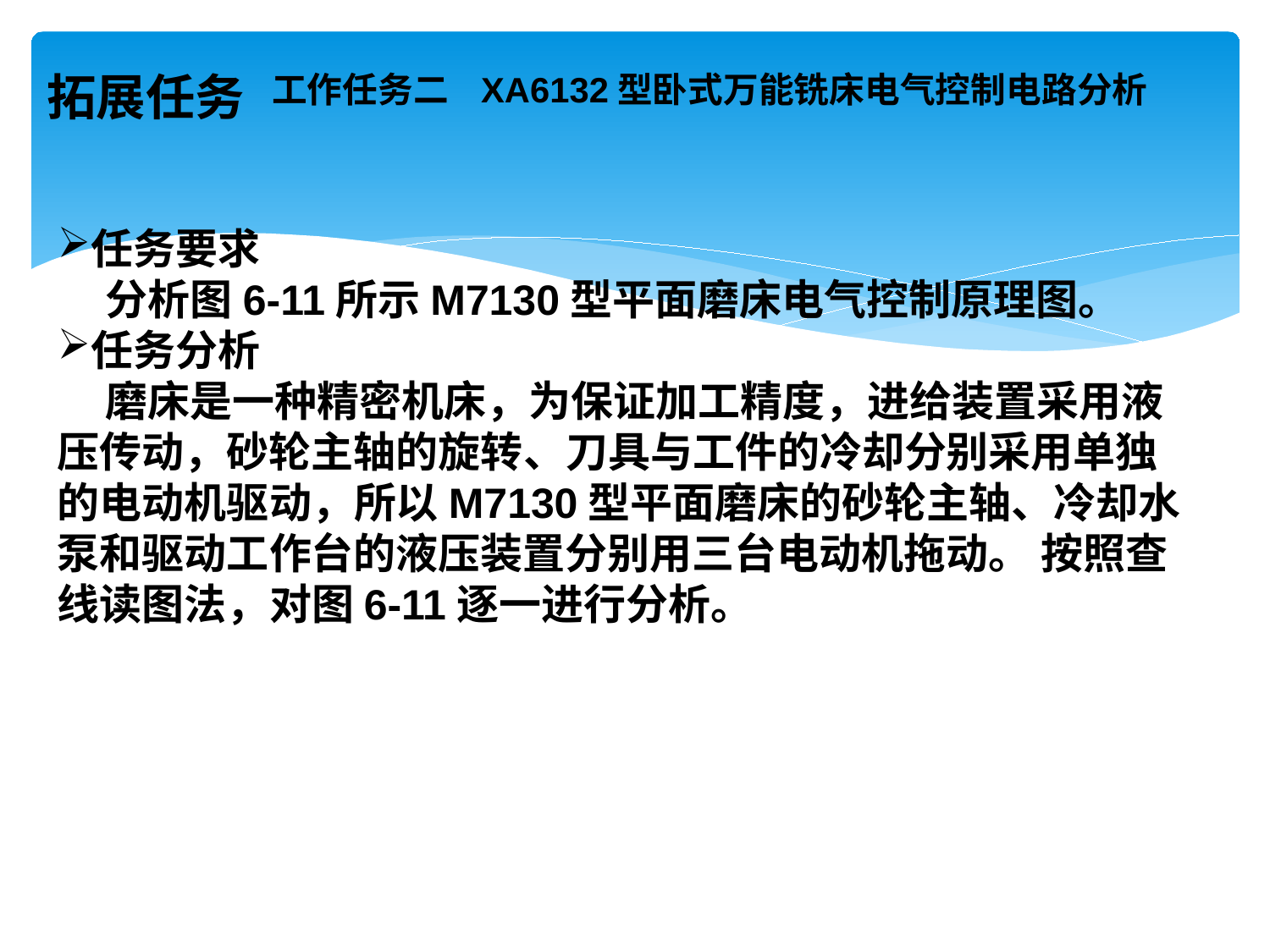

# 工作任务二   XA6132型卧式万能铣床电气控制电路分析
拓展任务
任务要求
    分析图6-11所示M7130型平面磨床电气控制原理图。
任务分析
    磨床是一种精密机床，为保证加工精度，进给装置采用液压传动，砂轮主轴的旋转、刀具与工件的冷却分别采用单独的电动机驱动，所以M7130型平面磨床的砂轮主轴、冷却水泵和驱动工作台的液压装置分别用三台电动机拖动。 按照查线读图法，对图6-11逐一进行分析。